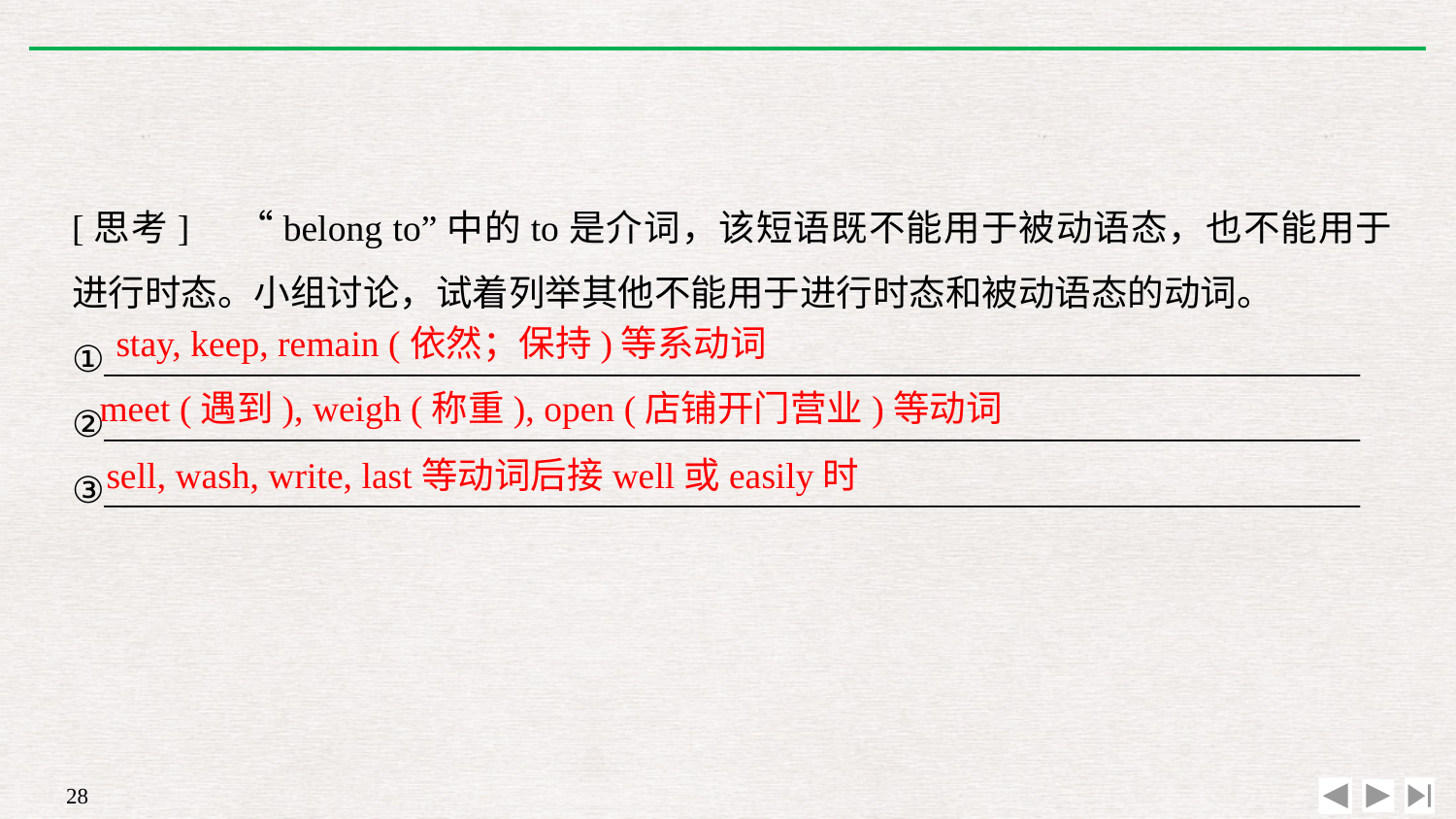

[思考]　“belong to”中的to是介词，该短语既不能用于被动语态，也不能用于进行时态。小组讨论，试着列举其他不能用于进行时态和被动语态的动词。
①_____________________________________________________________________
②_____________________________________________________________________
③_____________________________________________________________________
stay, keep, remain (依然；保持)等系动词
meet (遇到), weigh (称重), open (店铺开门营业)等动词
sell, wash, write, last等动词后接well或easily时